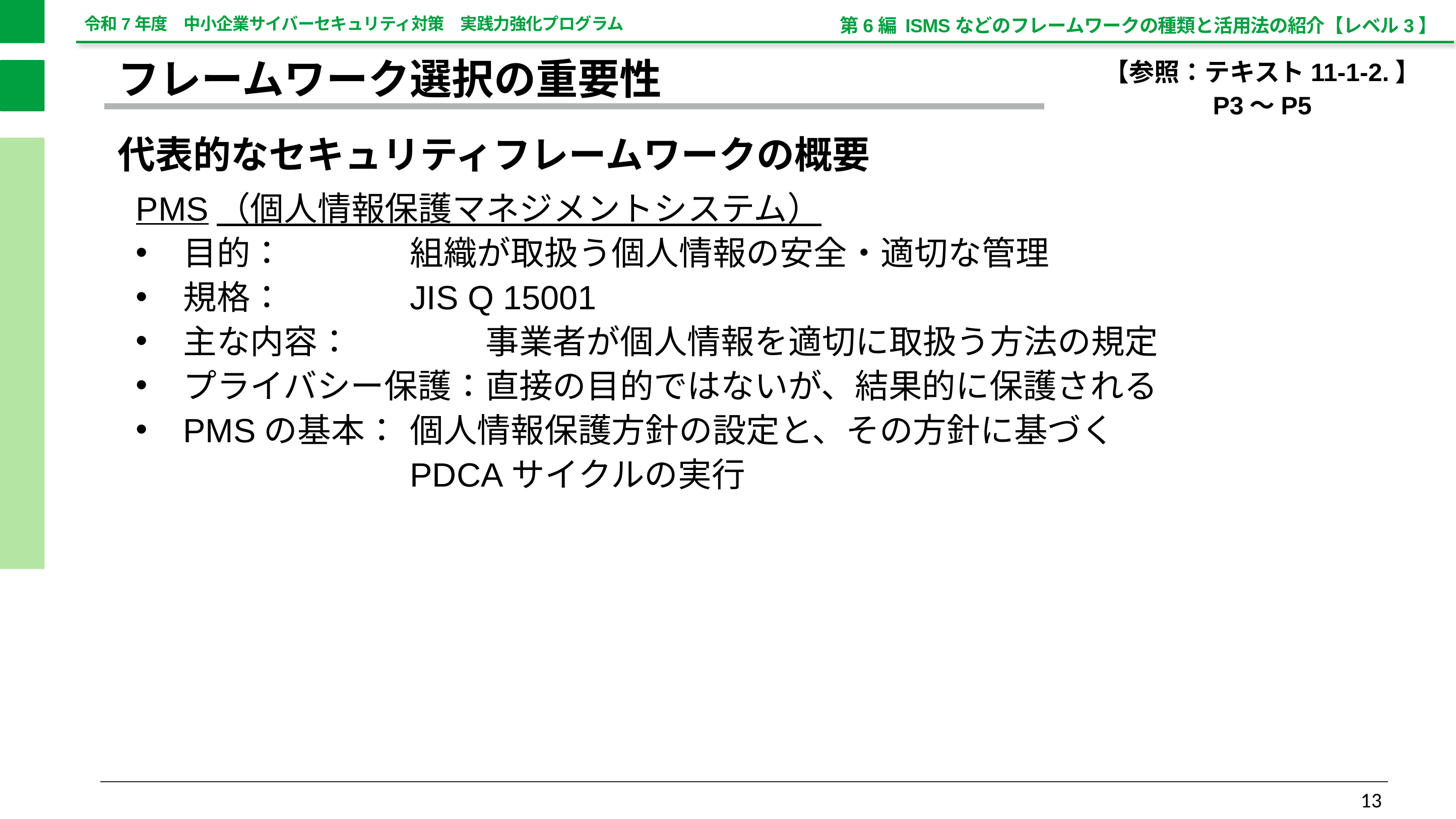

第6編 ISMSなどのフレームワークの種類と活用法の紹介【レベル3】
【参照：テキスト11-1-2.】
P3～P5
フレームワーク選択の重要性
代表的なセキュリティフレームワークの概要
PMS（個人情報保護マネジメントシステム）
目的：		組織が取扱う個人情報の安全・適切な管理
規格：		JIS Q 15001
主な内容：		事業者が個人情報を適切に取扱う方法の規定
プライバシー保護：	直接の目的ではないが、結果的に保護される
PMSの基本：	個人情報保護方針の設定と、その方針に基づく
			PDCAサイクルの実行